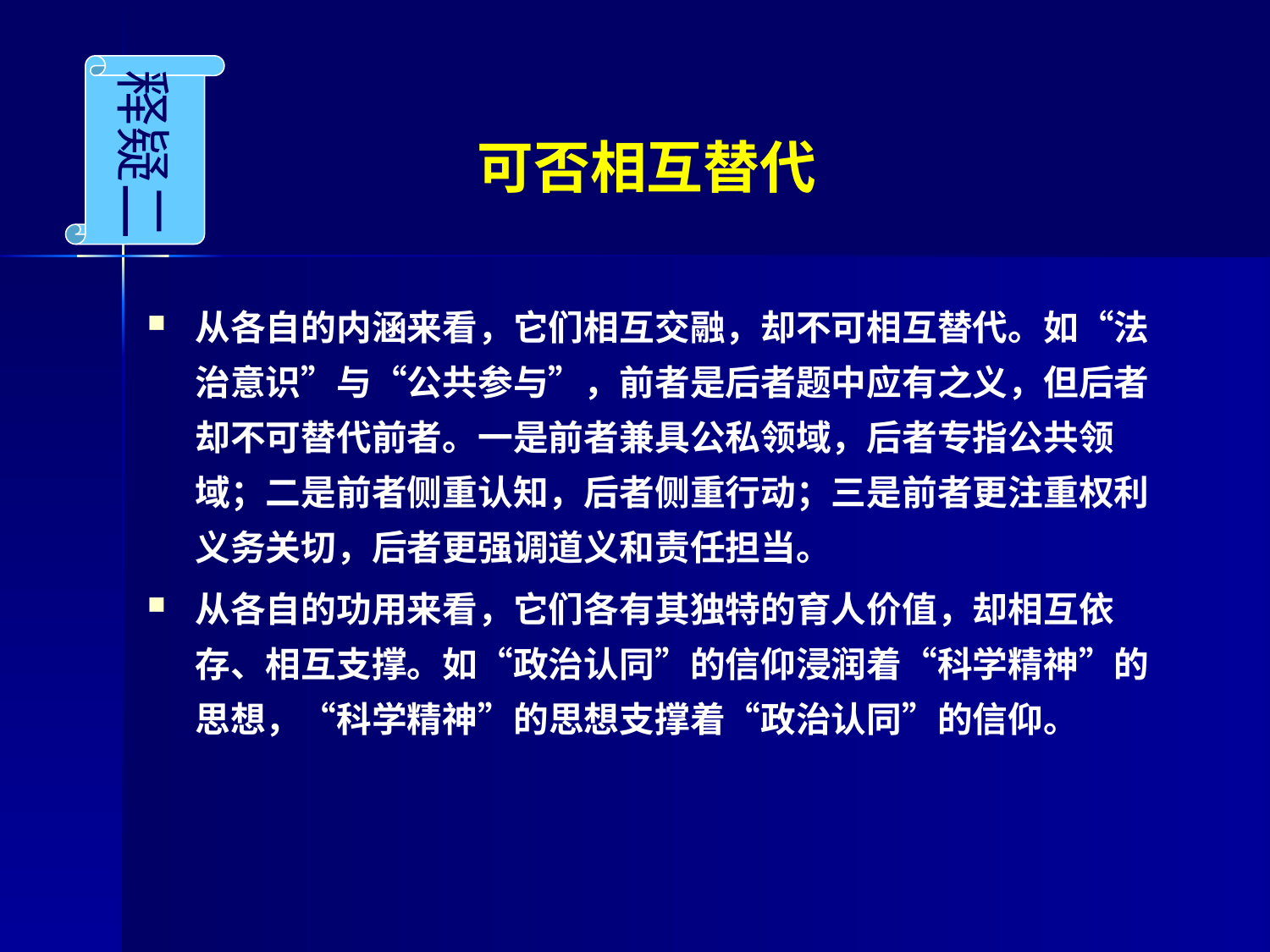

释疑二
# 可否相互替代
从各自的内涵来看，它们相互交融，却不可相互替代。如“法治意识”与“公共参与”，前者是后者题中应有之义，但后者却不可替代前者。一是前者兼具公私领域，后者专指公共领域；二是前者侧重认知，后者侧重行动；三是前者更注重权利义务关切，后者更强调道义和责任担当。
从各自的功用来看，它们各有其独特的育人价值，却相互依存、相互支撑。如“政治认同”的信仰浸润着“科学精神”的思想，“科学精神”的思想支撑着“政治认同”的信仰。